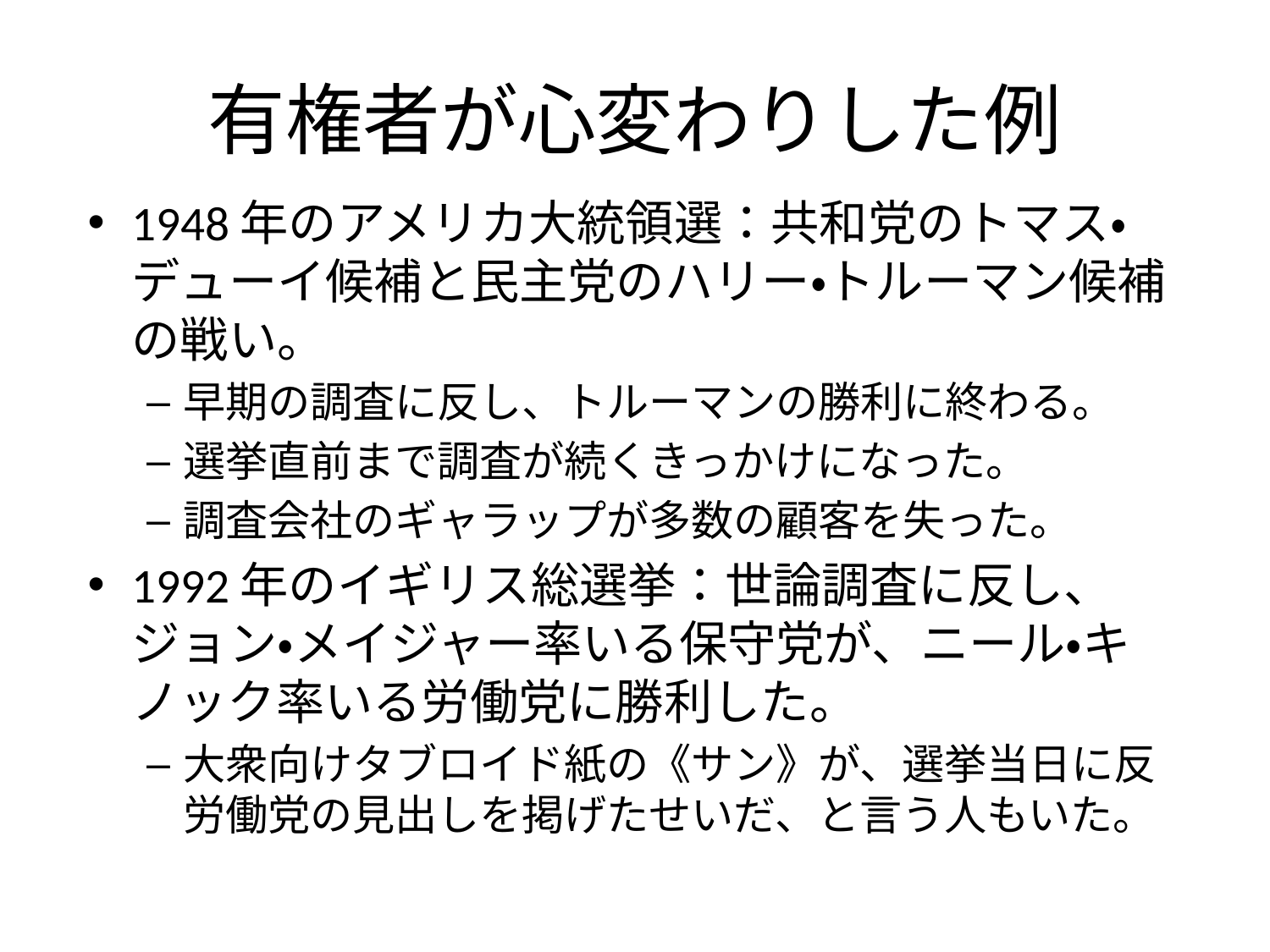

# 有権者が心変わりした例
1948年のアメリカ大統領選：共和党のトマス・デューイ候補と民主党のハリー・トルーマン候補の戦い。
早期の調査に反し、トルーマンの勝利に終わる。
選挙直前まで調査が続くきっかけになった。
調査会社のギャラップが多数の顧客を失った。
1992年のイギリス総選挙：世論調査に反し、ジョン・メイジャー率いる保守党が、ニール・キノック率いる労働党に勝利した。
大衆向けタブロイド紙の《サン》が、選挙当日に反労働党の見出しを掲げたせいだ、と言う人もいた。